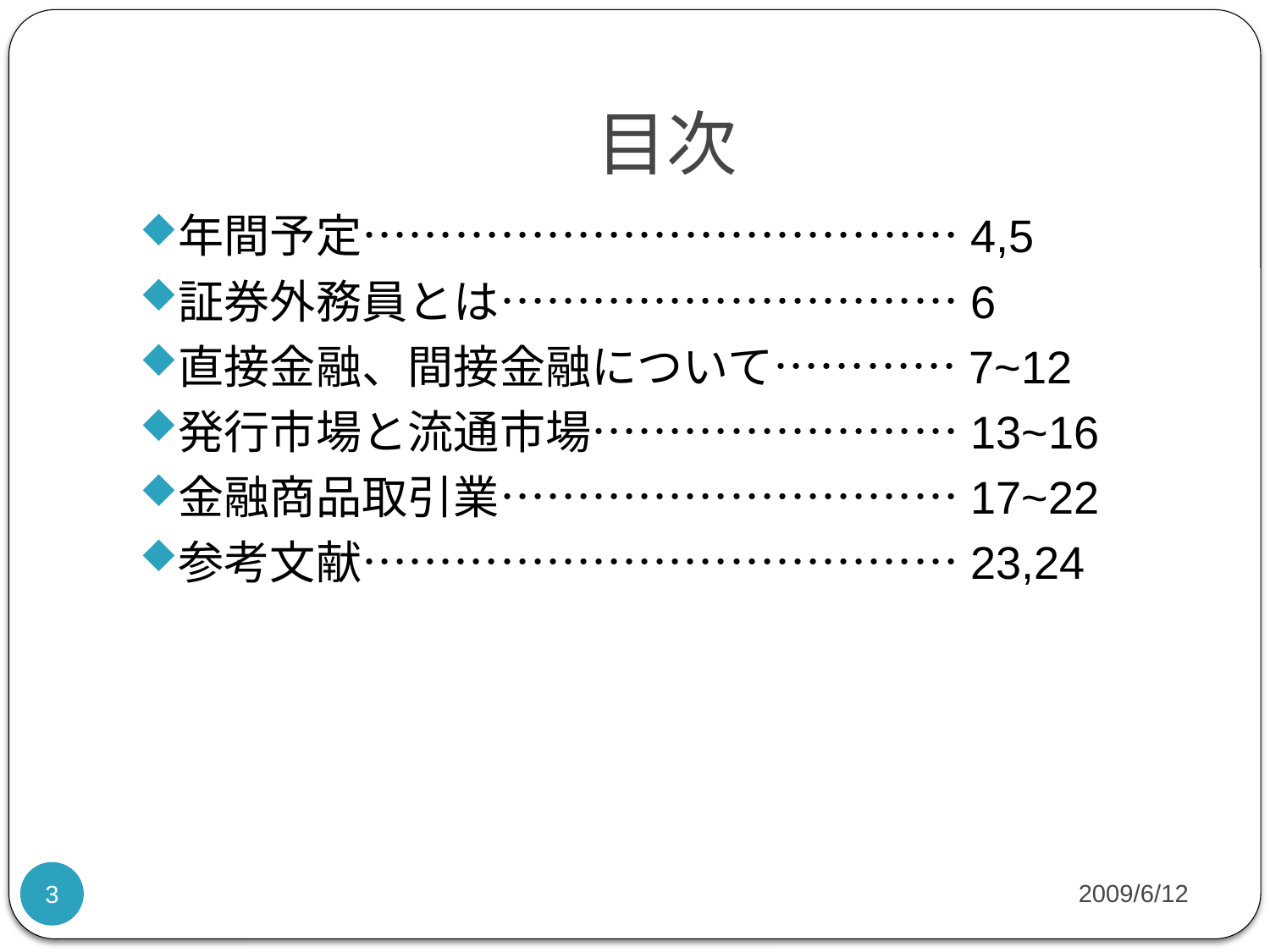

# 目次
年間予定…………………………………4,5
証券外務員とは…………………………6
直接金融、間接金融について…………7~12
発行市場と流通市場……………………13~16
金融商品取引業…………………………17~22
参考文献…………………………………23,24

2009/6/12
3